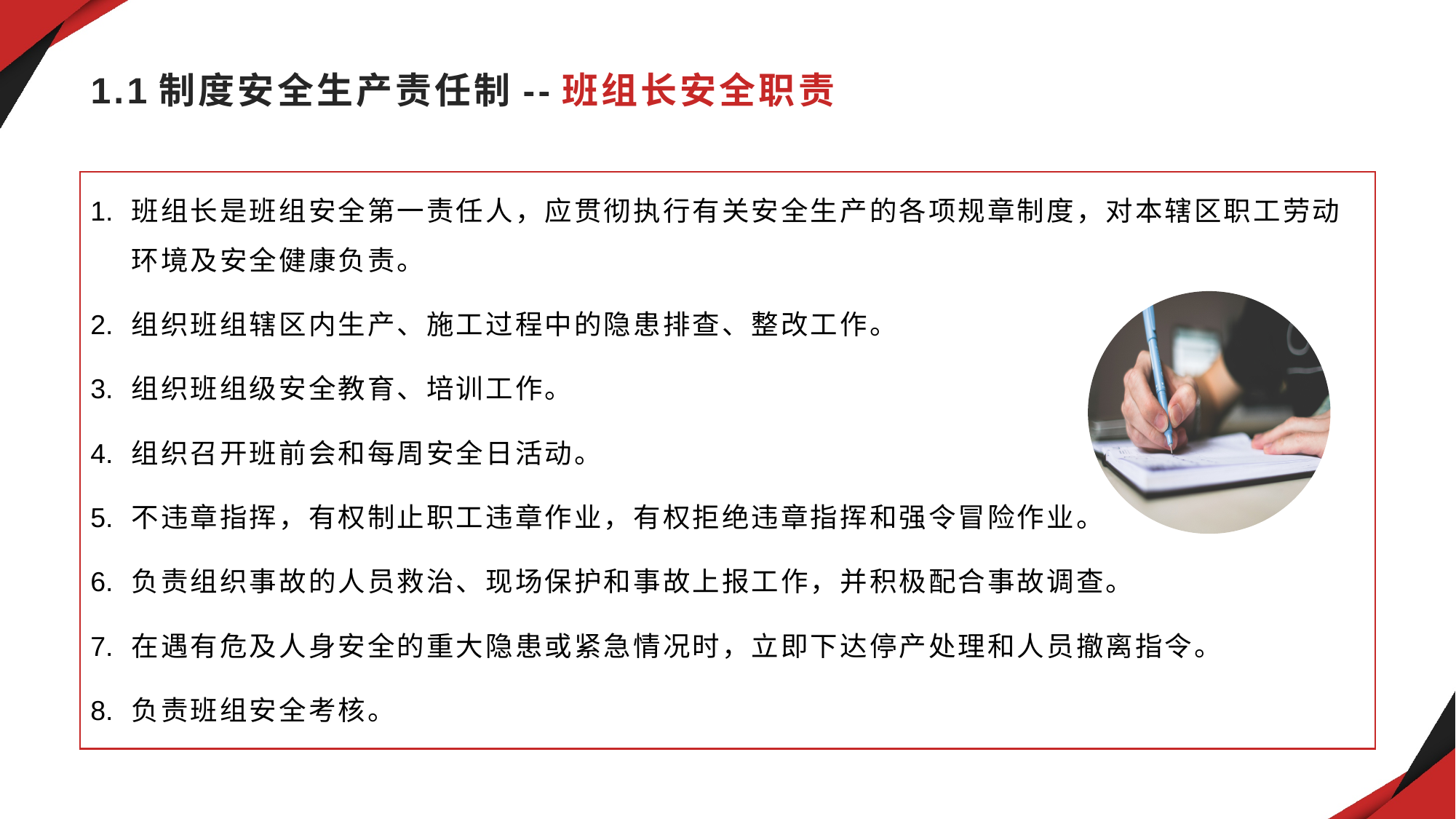

# 1.1制度安全生产责任制--班组长安全职责
班组长是班组安全第一责任人，应贯彻执行有关安全生产的各项规章制度，对本辖区职工劳动环境及安全健康负责。
组织班组辖区内生产、施工过程中的隐患排查、整改工作。
组织班组级安全教育、培训工作。
组织召开班前会和每周安全日活动。
不违章指挥，有权制止职工违章作业，有权拒绝违章指挥和强令冒险作业。
负责组织事故的人员救治、现场保护和事故上报工作，并积极配合事故调查。
在遇有危及人身安全的重大隐患或紧急情况时，立即下达停产处理和人员撤离指令。
负责班组安全考核。